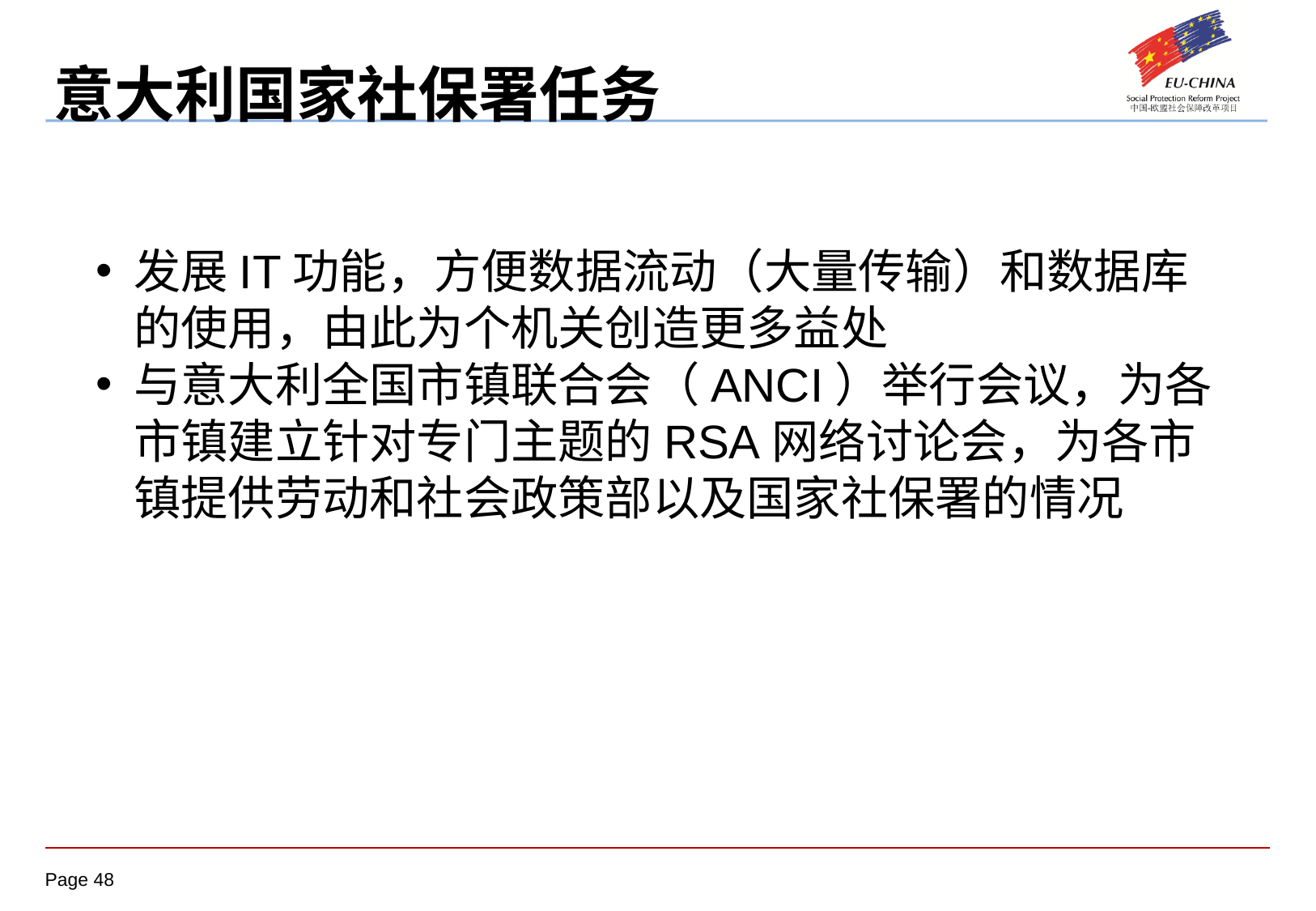

意大利国家社保署任务

发展IT功能，方便数据流动（大量传输）和数据库的使用，由此为个机关创造更多益处
与意大利全国市镇联合会（ANCI）举行会议，为各市镇建立针对专门主题的RSA网络讨论会，为各市镇提供劳动和社会政策部以及国家社保署的情况